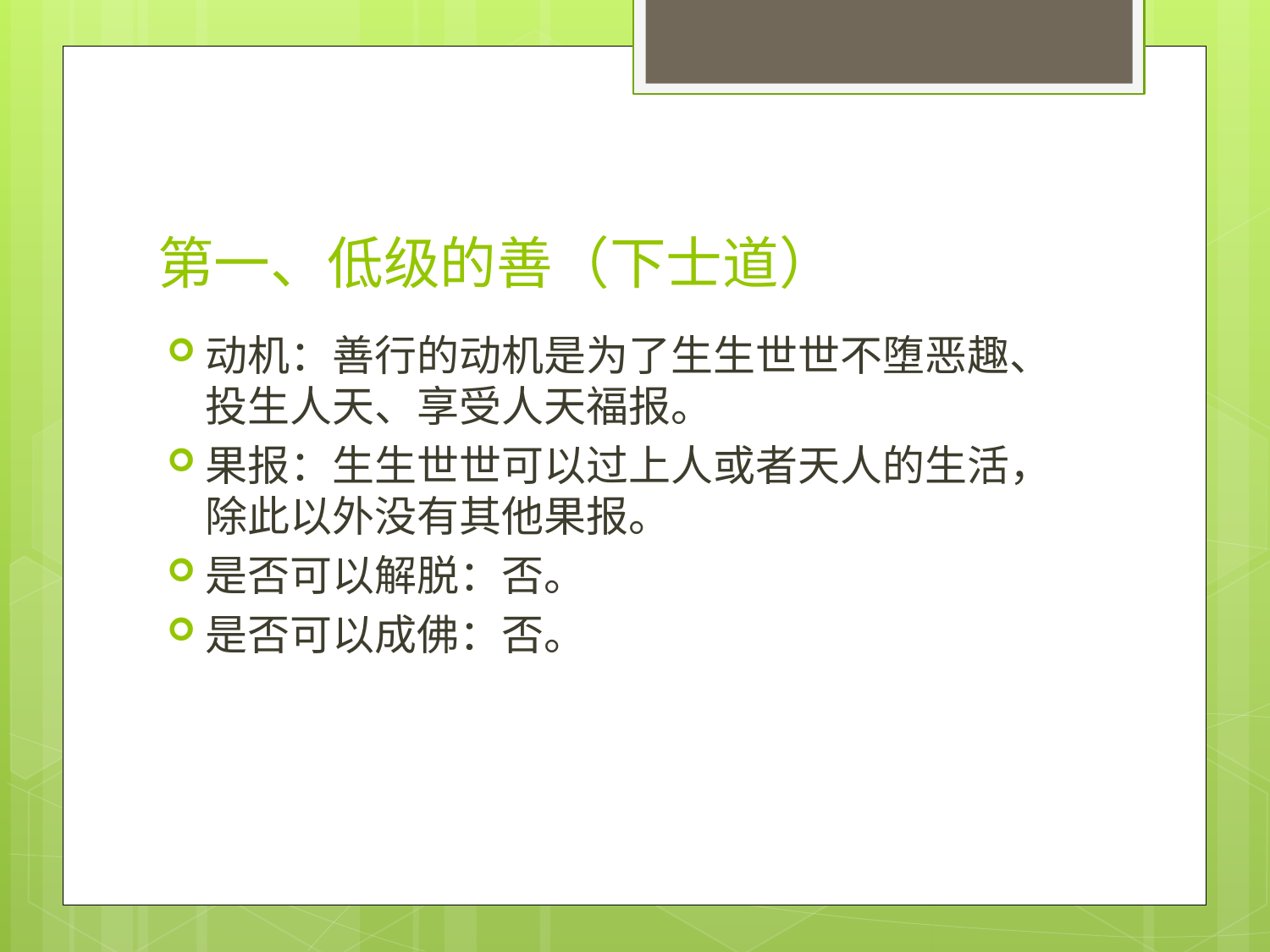

# 第一、低级的善（下士道）
动机：善行的动机是为了生生世世不堕恶趣、投生人天、享受人天福报。
果报：生生世世可以过上人或者天人的生活，除此以外没有其他果报。
是否可以解脱：否。
是否可以成佛：否。